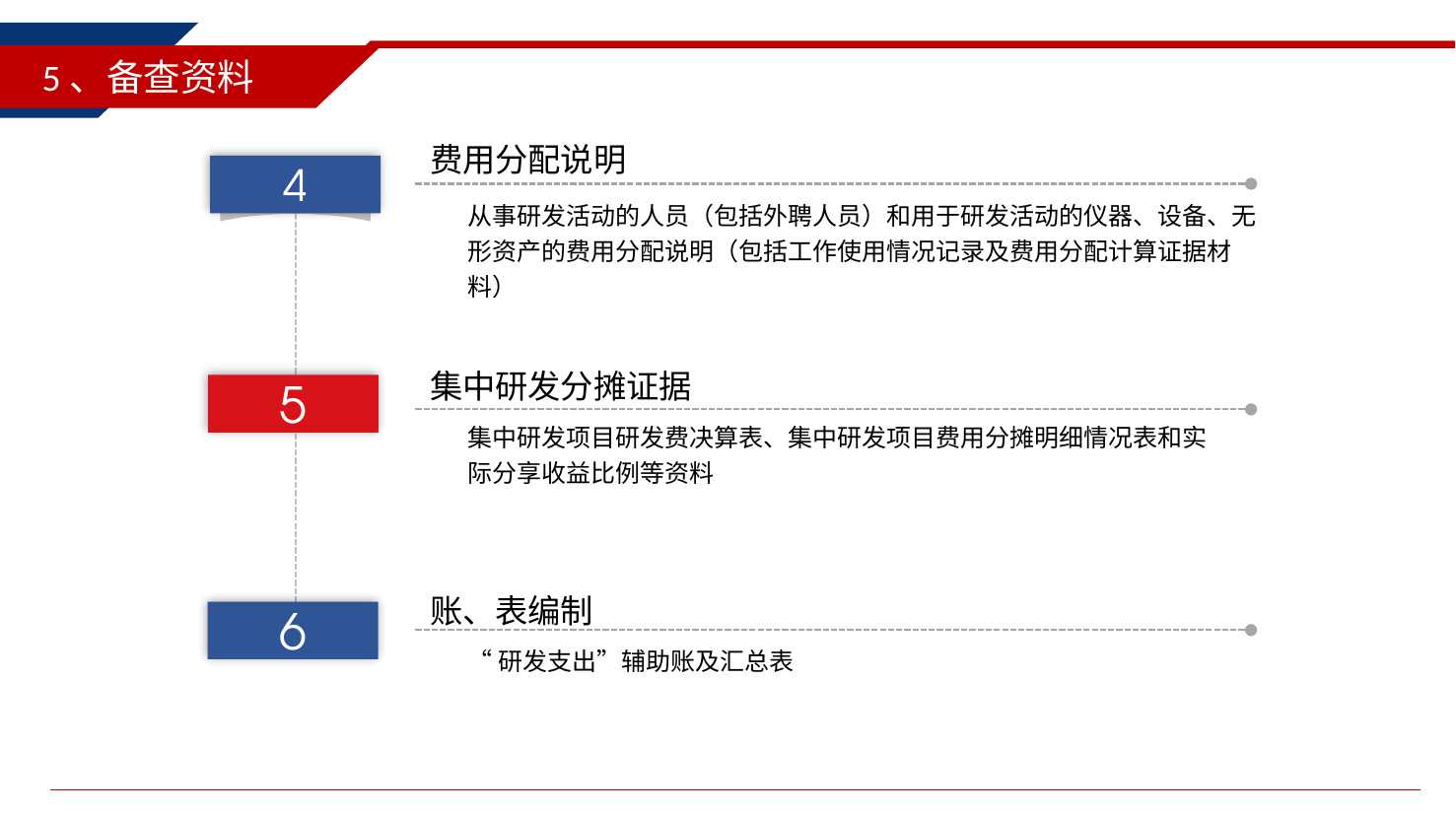

5、备查资料
费用分配说明
从事研发活动的人员（包括外聘人员）和用于研发活动的仪器、设备、无形资产的费用分配说明（包括工作使用情况记录及费用分配计算证据材料）
4

5

6

集中研发分摊证据
集中研发项目研发费决算表、集中研发项目费用分摊明细情况表和实际分享收益比例等资料
账、表编制
“研发支出”辅助账及汇总表